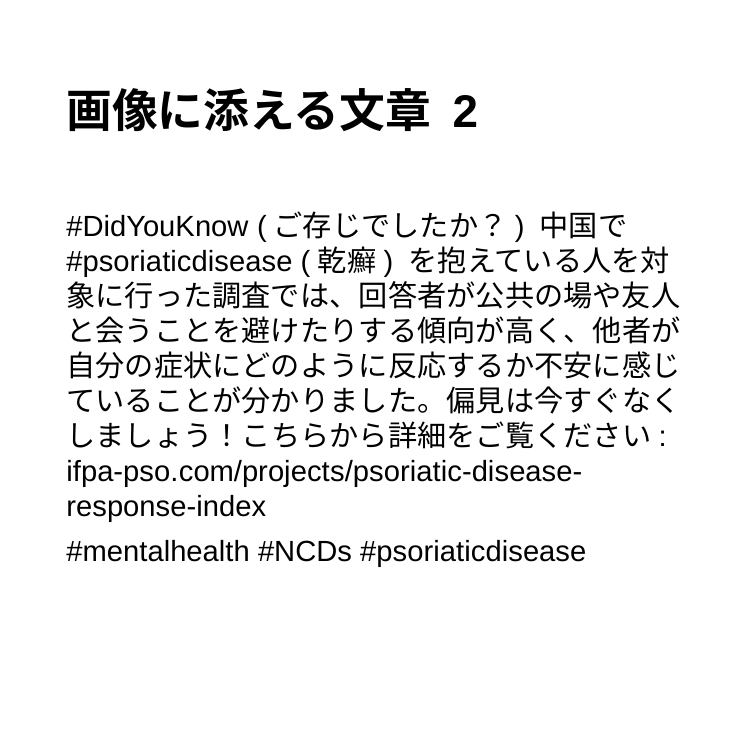

# 画像に添える文章 2
#DidYouKnow (ご存じでしたか？) 中国で #psoriaticdisease (乾癬) を抱えている人を対象に行った調査では、回答者が公共の場や友人と会うことを避けたりする傾向が高く、他者が自分の症状にどのように反応するか不安に感じていることが分かりました。偏見は今すぐなくしましょう！こちらから詳細をご覧ください: ifpa-pso.com/projects/psoriatic-disease-response-index
#mentalhealth #NCDs #psoriaticdisease